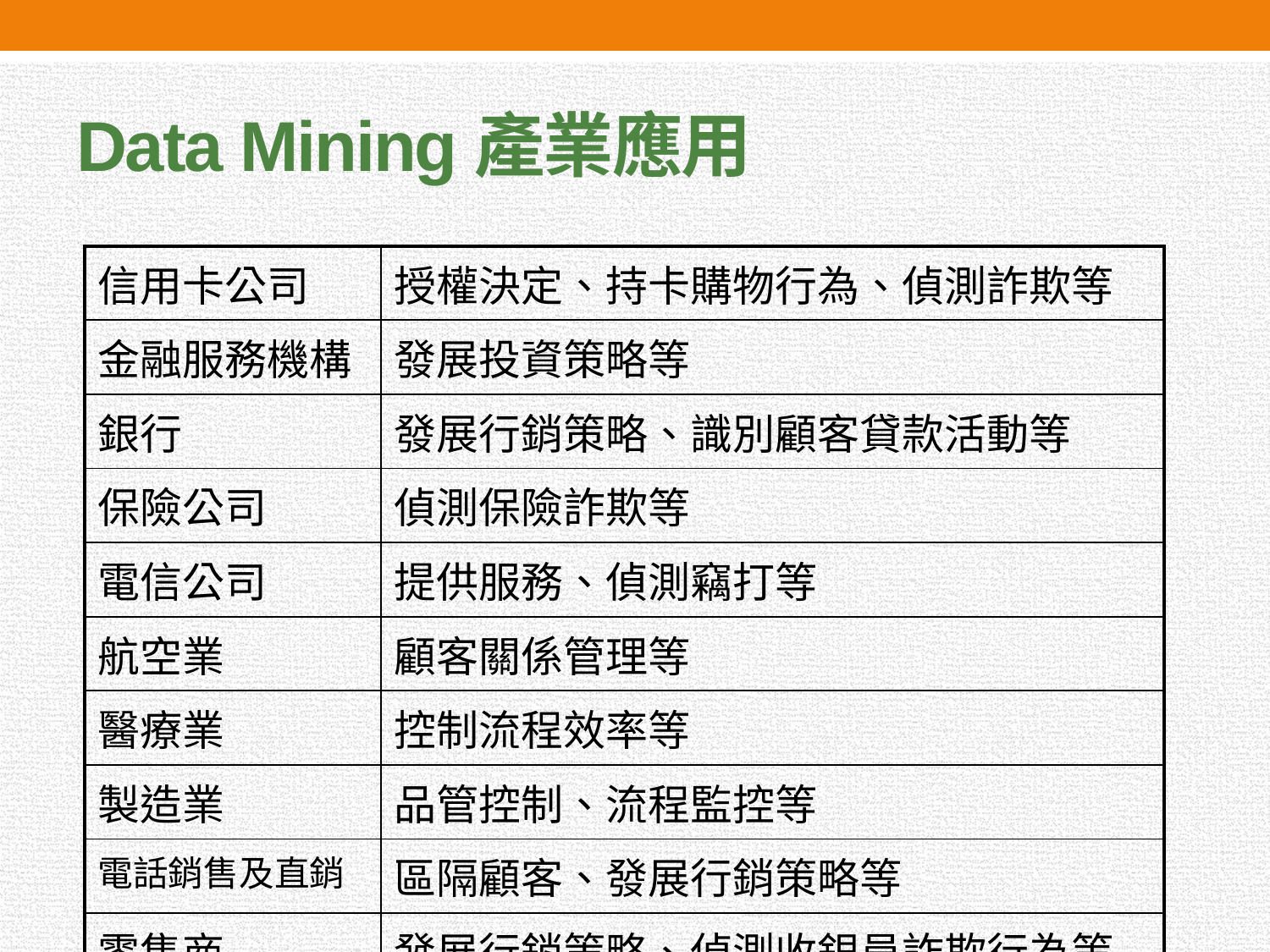

# Data Mining產業應用
| 信用卡公司 | 授權決定、持卡購物行為、偵測詐欺等 |
| --- | --- |
| 金融服務機構 | 發展投資策略等 |
| 銀行 | 發展行銷策略、識別顧客貸款活動等 |
| 保險公司 | 偵測保險詐欺等 |
| 電信公司 | 提供服務、偵測竊打等 |
| 航空業 | 顧客關係管理等 |
| 醫療業 | 控制流程效率等 |
| 製造業 | 品管控制、流程監控等 |
| 電話銷售及直銷 | 區隔顧客、發展行銷策略等 |
| 零售商 | 發展行銷策略、偵測收銀員詐欺行為等 |